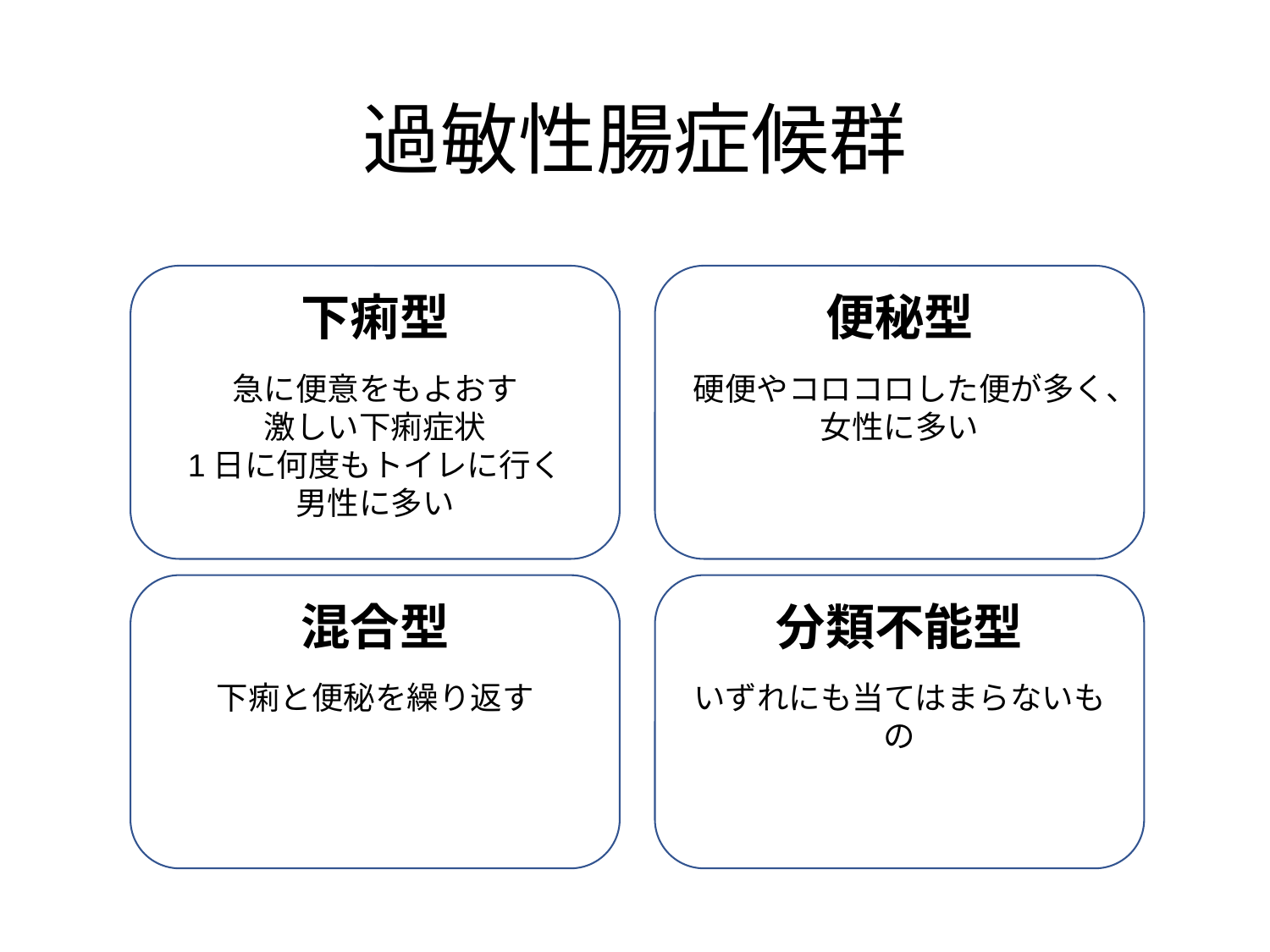

# 過敏性腸症候群
下痢型

急に便意をもよおす
激しい下痢症状
1日に何度もトイレに行く
男性に多い
便秘型

硬便やコロコロした便が多く、女性に多い
混合型

下痢と便秘を繰り返す
分類不能型

いずれにも当てはまらないもの